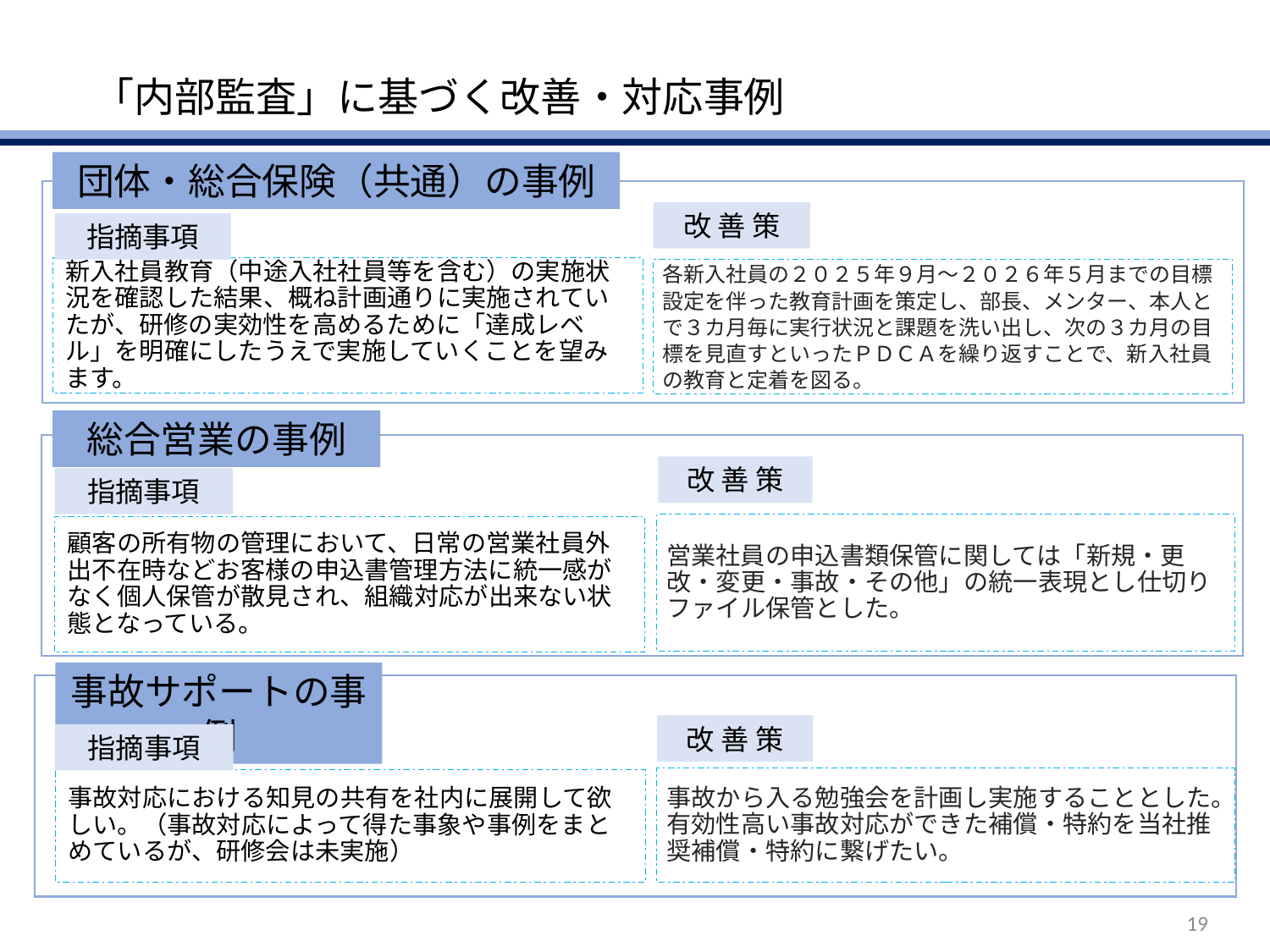

「内部監査」に基づく改善・対応事例
団体・総合保険（共通）の事例

改 善 策
指摘事項
新入社員教育（中途入社社員等を含む）の実施状況を確認した結果、概ね計画通りに実施されていたが、研修の実効性を高めるために「達成レベル」を明確にしたうえで実施していくことを望みます。
各新入社員の２０２５年９月～２０２６年５月までの目標設定を伴った教育計画を策定し、部長、メンター、本人とで３カ月毎に実行状況と課題を洗い出し、次の３カ月の目標を見直すといったＰＤＣＡを繰り返すことで、新入社員の教育と定着を図る。
総合営業の事例

改 善 策
指摘事項
営業社員の申込書類保管に関しては「新規・更改・変更・事故・その他」の統一表現とし仕切りファイル保管とした。
顧客の所有物の管理において、日常の営業社員外出不在時などお客様の申込書管理方法に統一感がなく個人保管が散見され、組織対応が出来ない状態となっている。
事故サポートの事例

改 善 策
指摘事項
事故から入る勉強会を計画し実施することとした。有効性高い事故対応ができた補償・特約を当社推奨補償・特約に繋げたい。
事故対応における知見の共有を社内に展開して欲しい。（事故対応によって得た事象や事例をまとめているが、研修会は未実施）
19